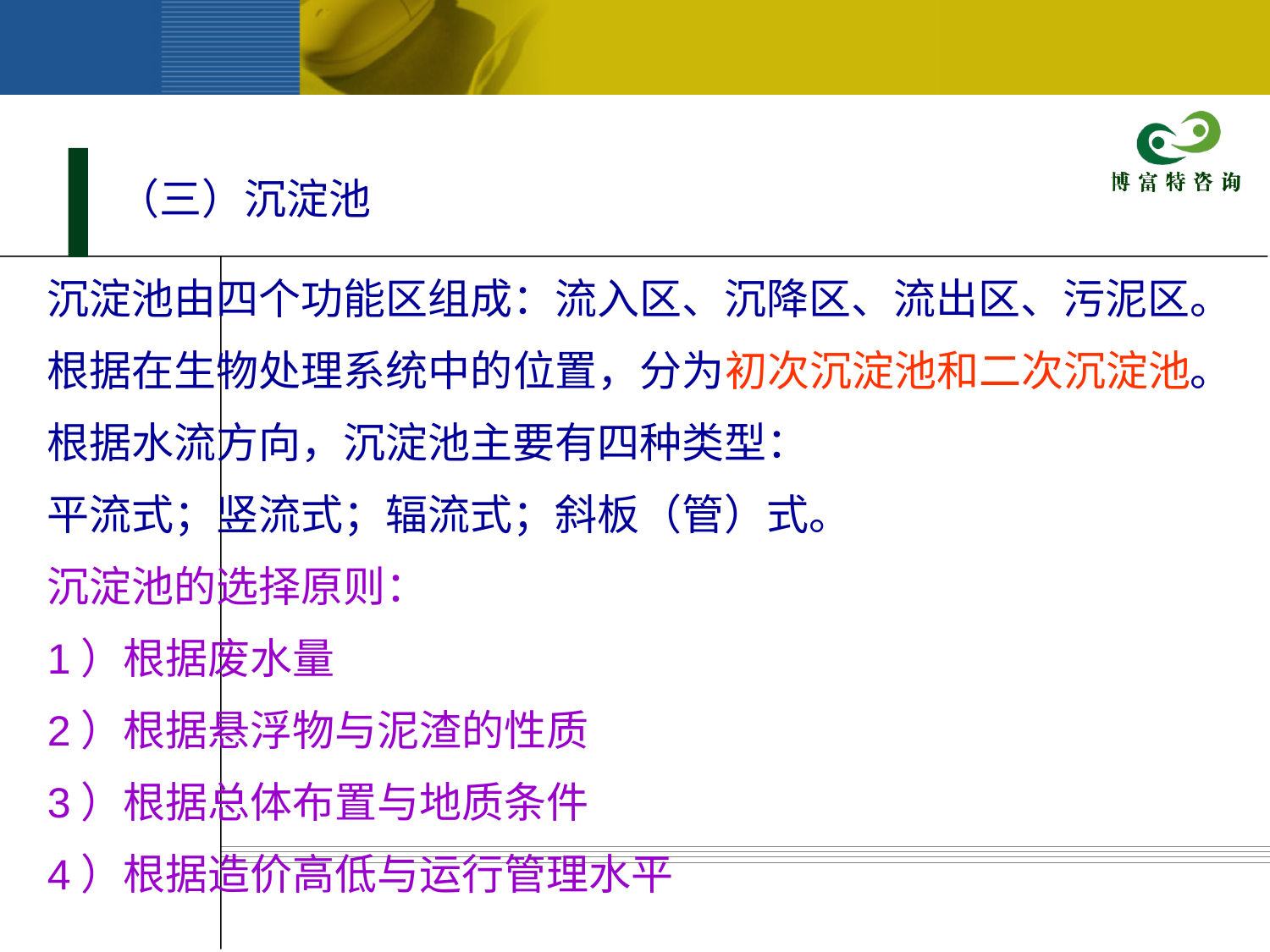

（三）沉淀池
沉淀池由四个功能区组成：流入区、沉降区、流出区、污泥区。
根据在生物处理系统中的位置，分为初次沉淀池和二次沉淀池。
根据水流方向，沉淀池主要有四种类型：
平流式；竖流式；辐流式；斜板（管）式。
沉淀池的选择原则：
1）根据废水量
2）根据悬浮物与泥渣的性质
3）根据总体布置与地质条件
4）根据造价高低与运行管理水平